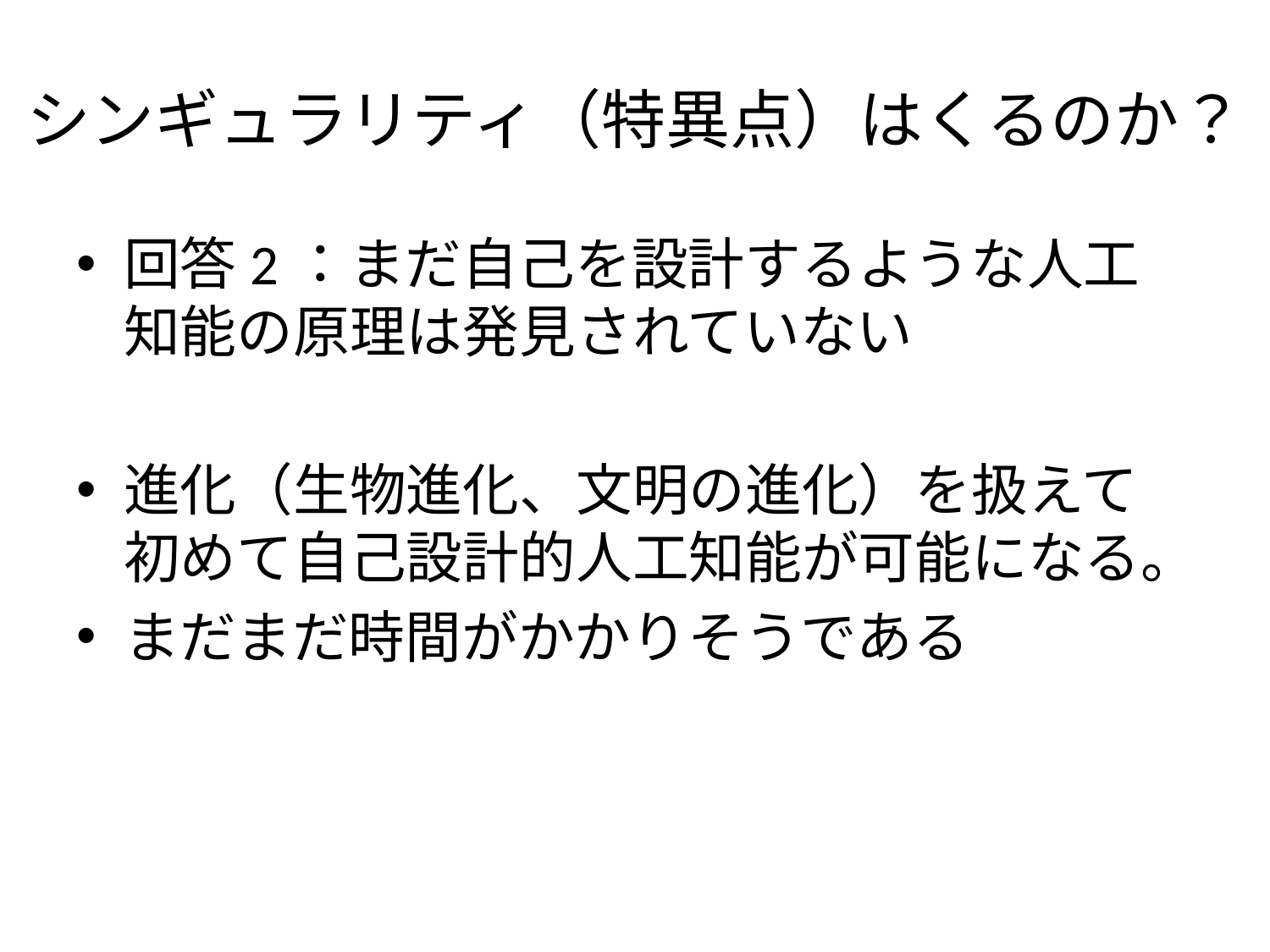

# シンギュラリティ（特異点）はくるのか？
回答2：まだ自己を設計するような人工知能の原理は発見されていない

進化（生物進化、文明の進化）を扱えて初めて自己設計的人工知能が可能になる。
まだまだ時間がかかりそうである